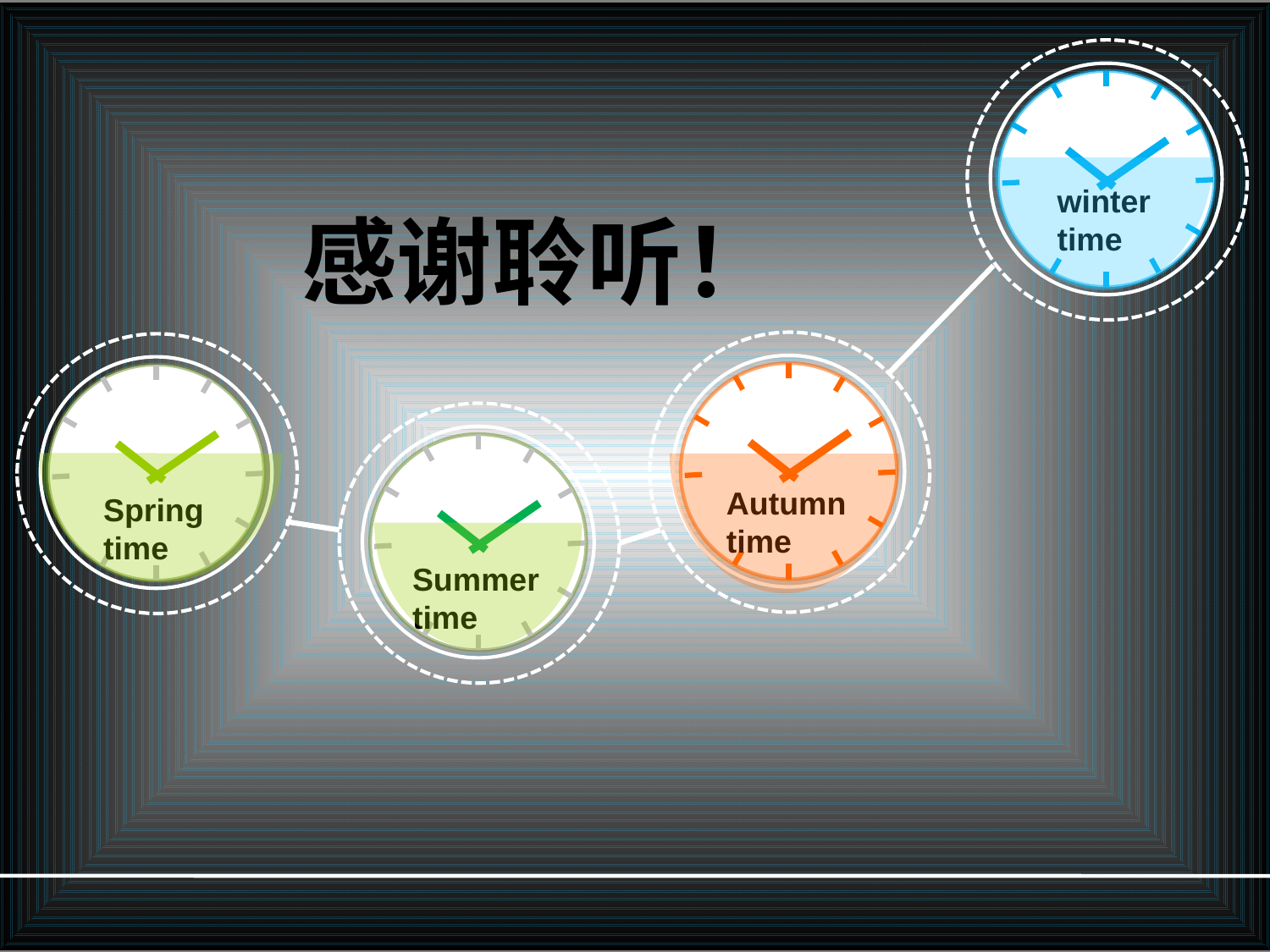

winter
time
感谢聆听！

Autumn
time

Spring
time

Summer
time